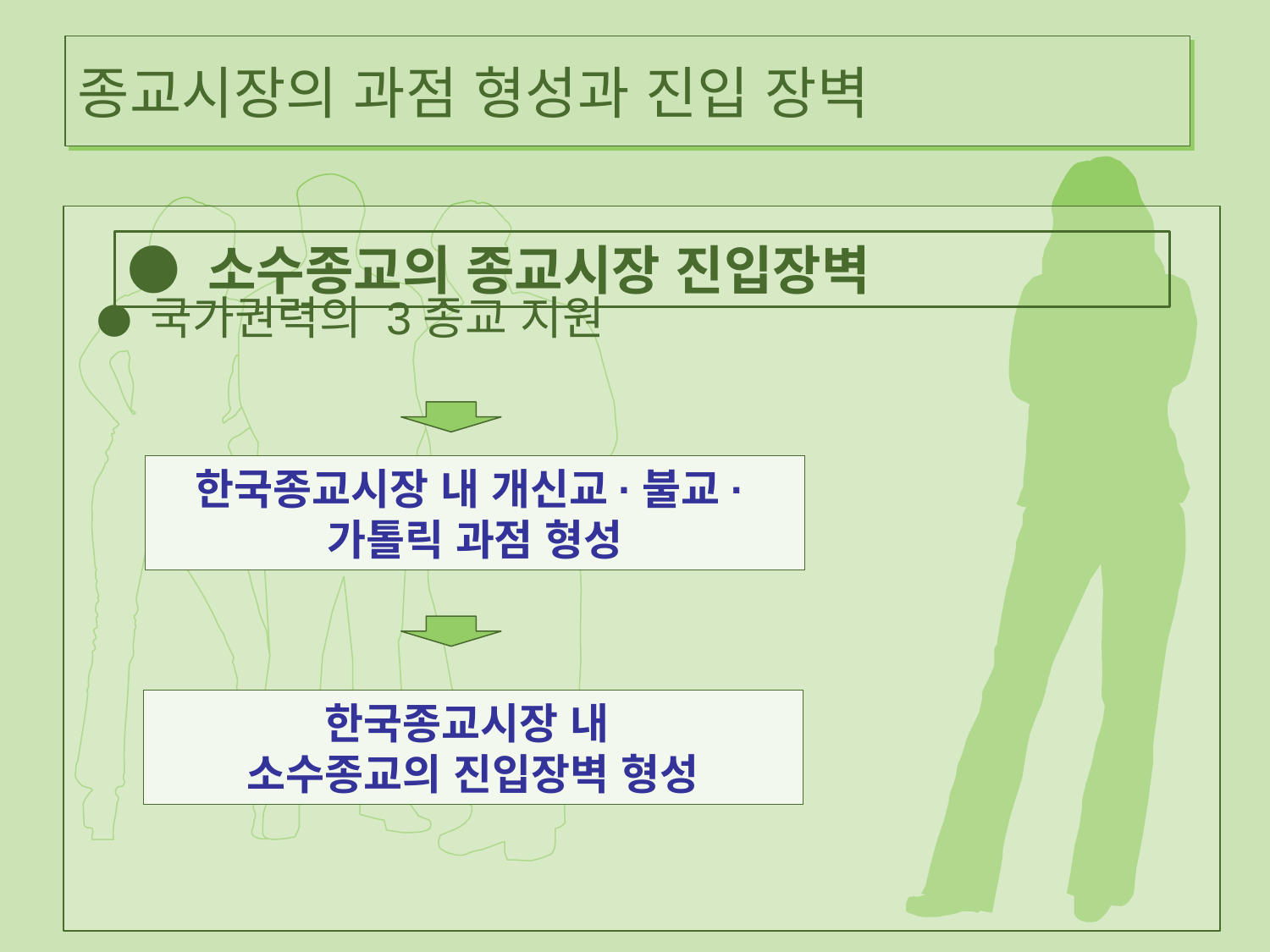

# 종교시장의 과점 형성과 진입 장벽

  ● 국가권력의 3종교 지원

● 소수종교의 종교시장 진입장벽

한국종교시장 내 개신교·불교·가톨릭 과점 형성

한국종교시장 내
소수종교의 진입장벽 형성